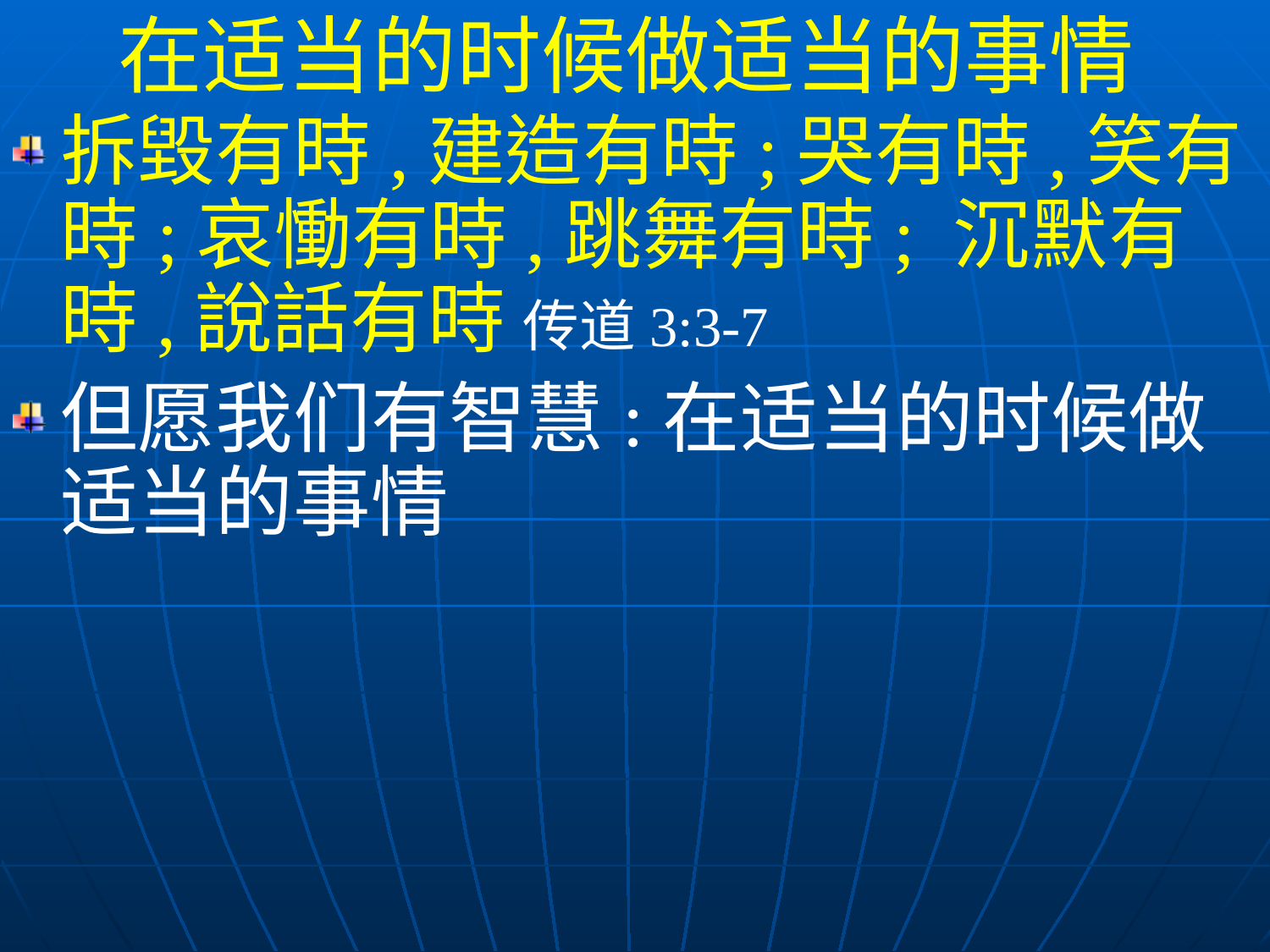

在适当的时候做适当的事情
拆毀有時,建造有時;哭有時,笑有時;哀慟有時,跳舞有時; 沉默有時,說話有時 传道3:3-7
但愿我们有智慧:在适当的时候做适当的事情